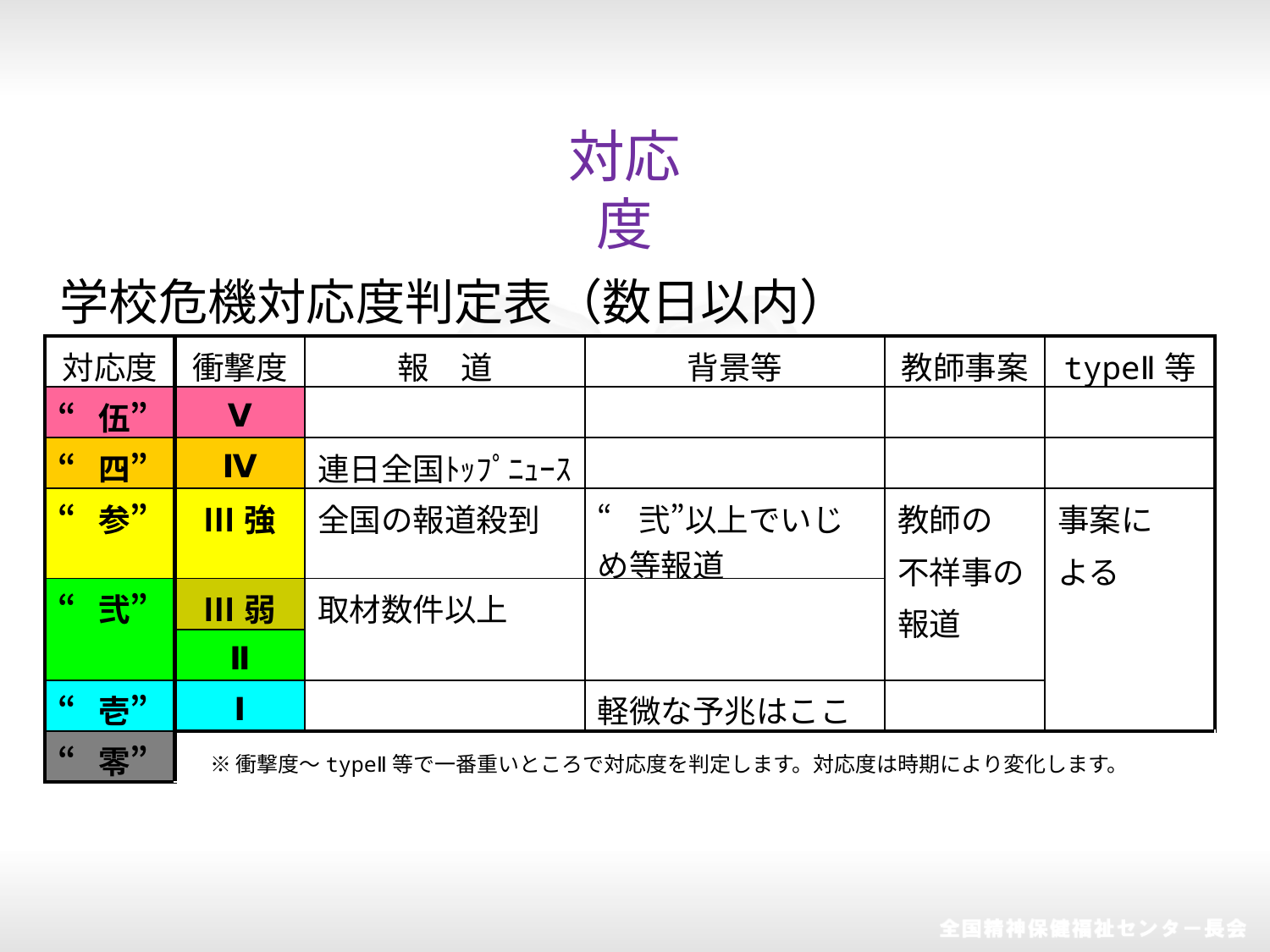

対応度
学校危機対応度判定表（数日以内）
| 対応度 | 衝撃度 | 報　道 | 背景等 | 教師事案 | typeⅡ等 |
| --- | --- | --- | --- | --- | --- |
| “伍” | Ⅴ |  |  |  |  |
| “四” | Ⅳ | 連日全国ﾄｯﾌﾟﾆｭｰｽ |  |  |  |
| “参” | Ⅲ強 | 全国の報道殺到 | “弐”以上でいじめ等報道 | 教師の 不祥事の 報道 | 事案に よる |
| “弐” | Ⅲ弱 | 取材数件以上 |  |  |  |
|  | Ⅱ |  |  |  |  |
| “壱” | Ⅰ |  | 軽微な予兆はここ |  |  |
| “零” |  |  |  |  |  |
※衝撃度～typeⅡ等で一番重いところで対応度を判定します。対応度は時期により変化します。